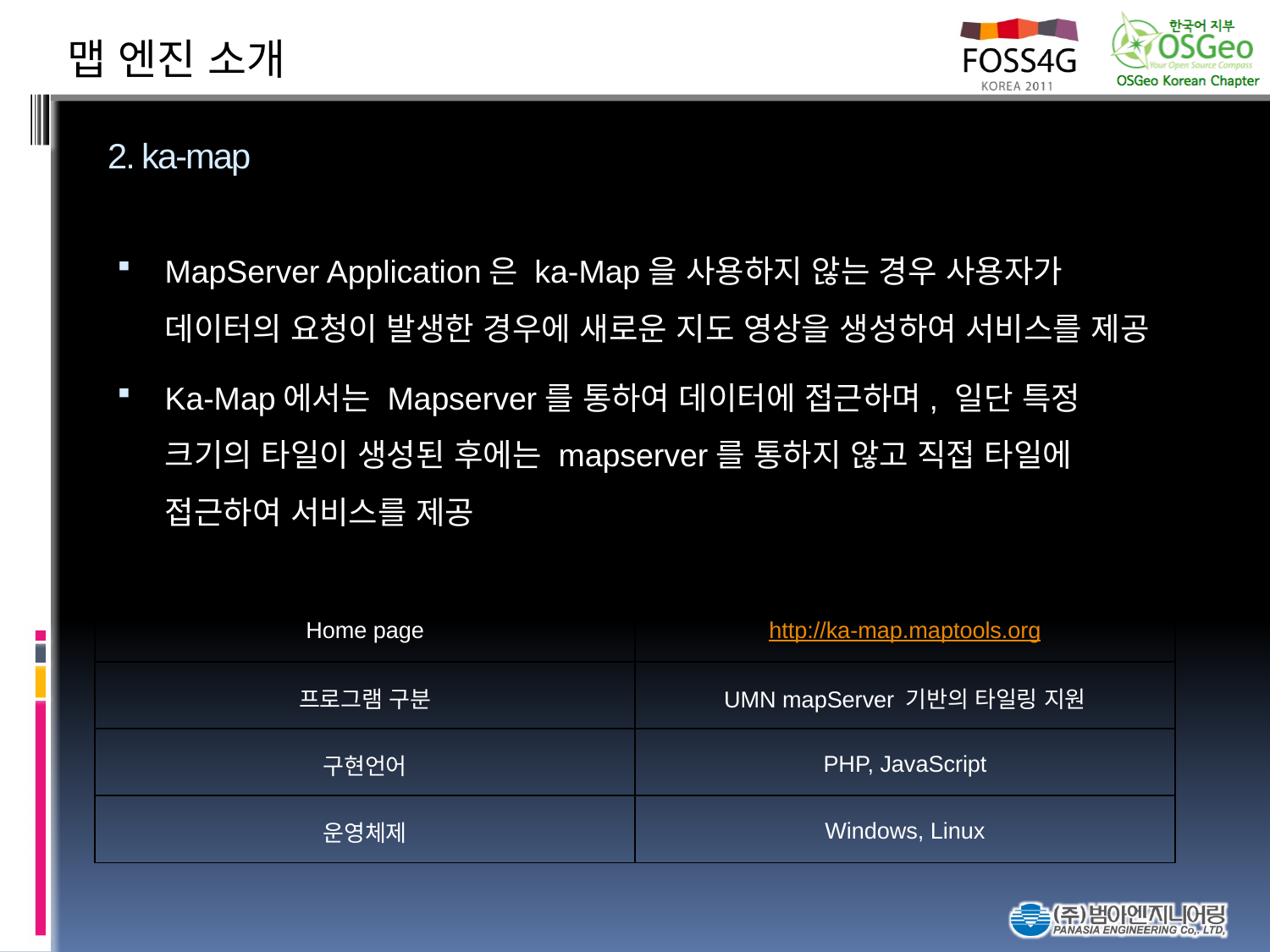

맵 엔진 소개
# 2. ka-map
MapServer Application은 ka-Map을 사용하지 않는 경우 사용자가 데이터의 요청이 발생한 경우에 새로운 지도 영상을 생성하여 서비스를 제공
Ka-Map에서는 Mapserver를 통하여 데이터에 접근하며, 일단 특정 크기의 타일이 생성된 후에는 mapserver를 통하지 않고 직접 타일에 접근하여 서비스를 제공
| Home page | http://ka-map.maptools.org |
| --- | --- |
| 프로그램 구분 | UMN mapServer 기반의 타일링 지원 |
| 구현언어 | PHP, JavaScript |
| 운영체제 | Windows, Linux |